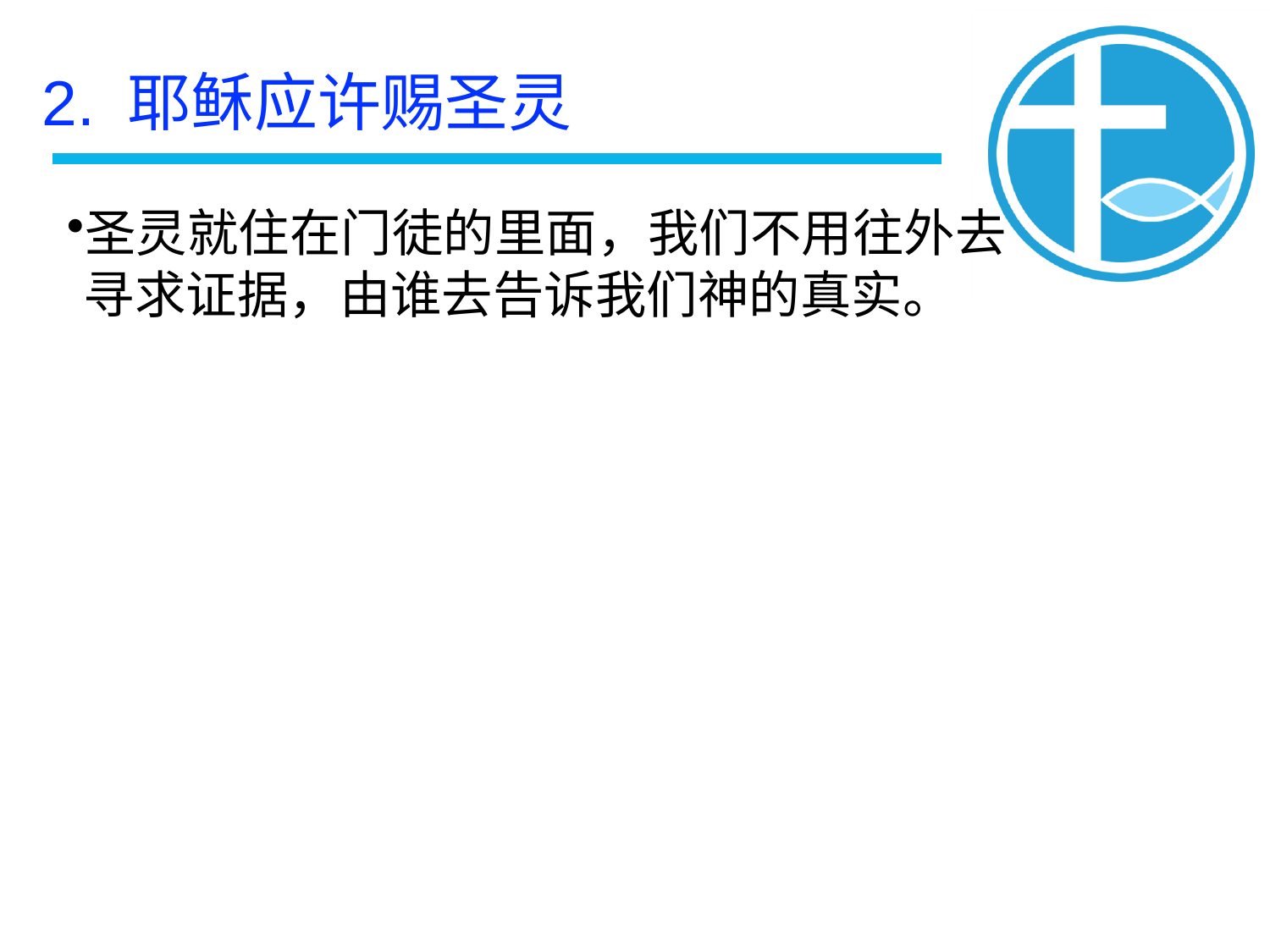

2. 耶稣应许赐圣灵
圣灵就住在门徒的里面，我们不用往外去寻求证据，由谁去告诉我们神的真实。